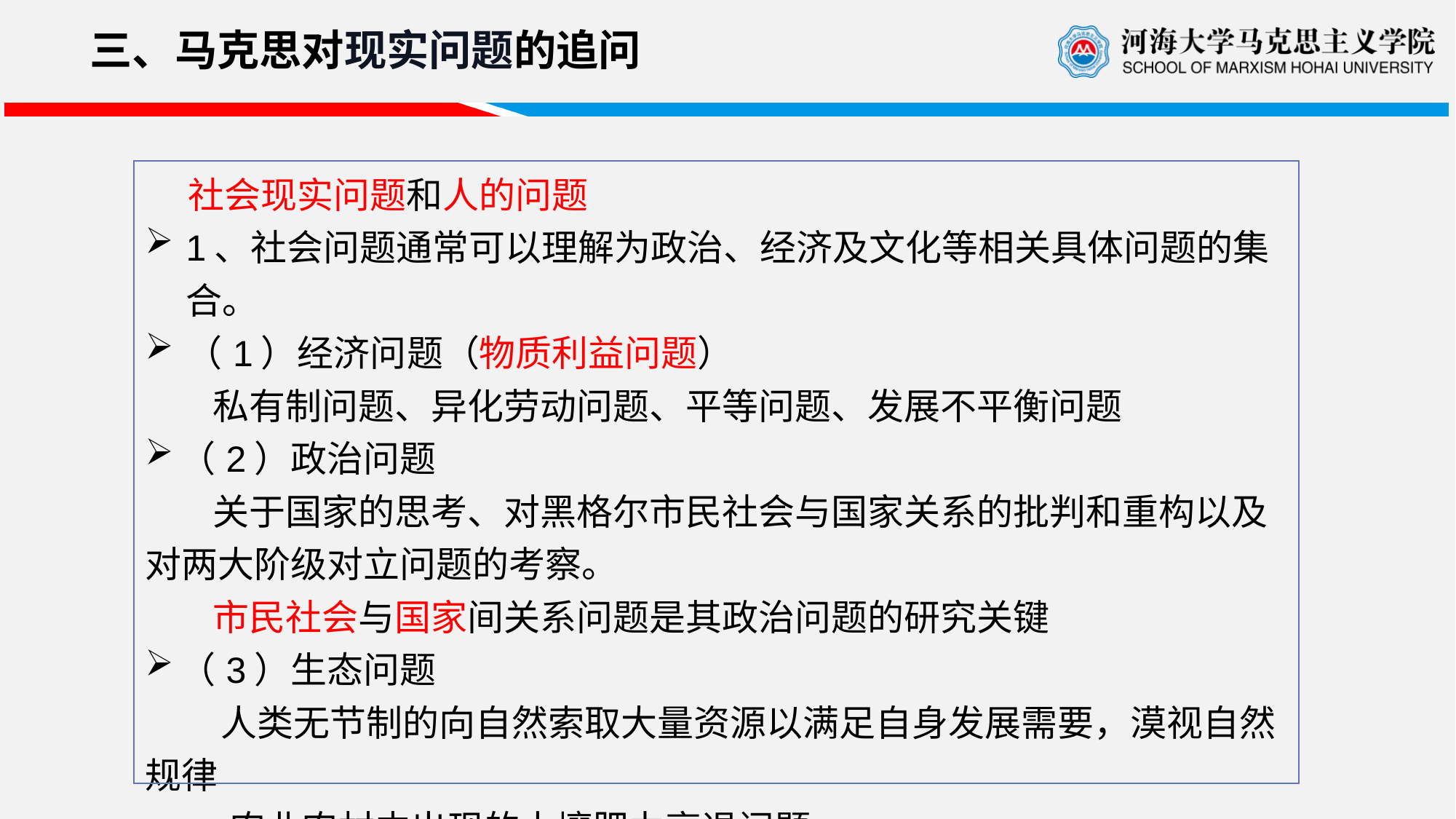

三、马克思对现实问题的追问
| 社会现实问题和人的问题 1、社会问题通常可以理解为政治、经济及文化等相关具体问题的集合。 （1）经济问题（物质利益问题） 私有制问题、异化劳动问题、平等问题、发展不平衡问题 （2）政治问题 关于国家的思考、对黑格尔市民社会与国家关系的批判和重构以及对两大阶级对立问题的考察。 市民社会与国家间关系问题是其政治问题的研究关键 （3）生态问题 人类无节制的向自然索取大量资源以满足自身发展需要，漠视自然规律 农业农村中出现的土壤肥力衰退问题 工业化不断推进的城市中生态环境问题 |
| --- |